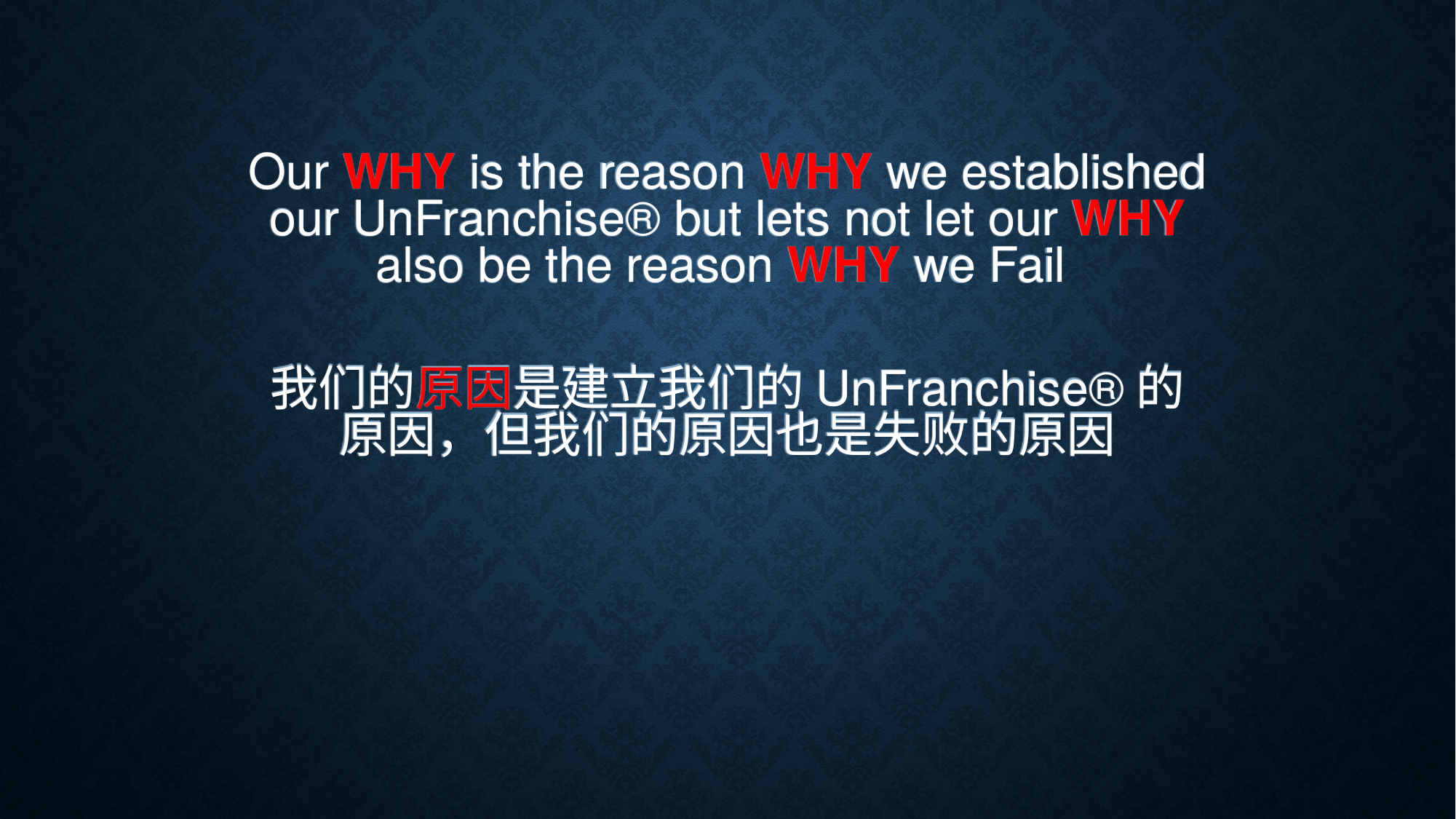

Our WHY is the reason WHY we established our UnFranchise® but lets not let our WHY also be the reason WHY we Fail

我们的原因是建立我们的UnFranchise®的原因，但我们的原因也是失败的原因